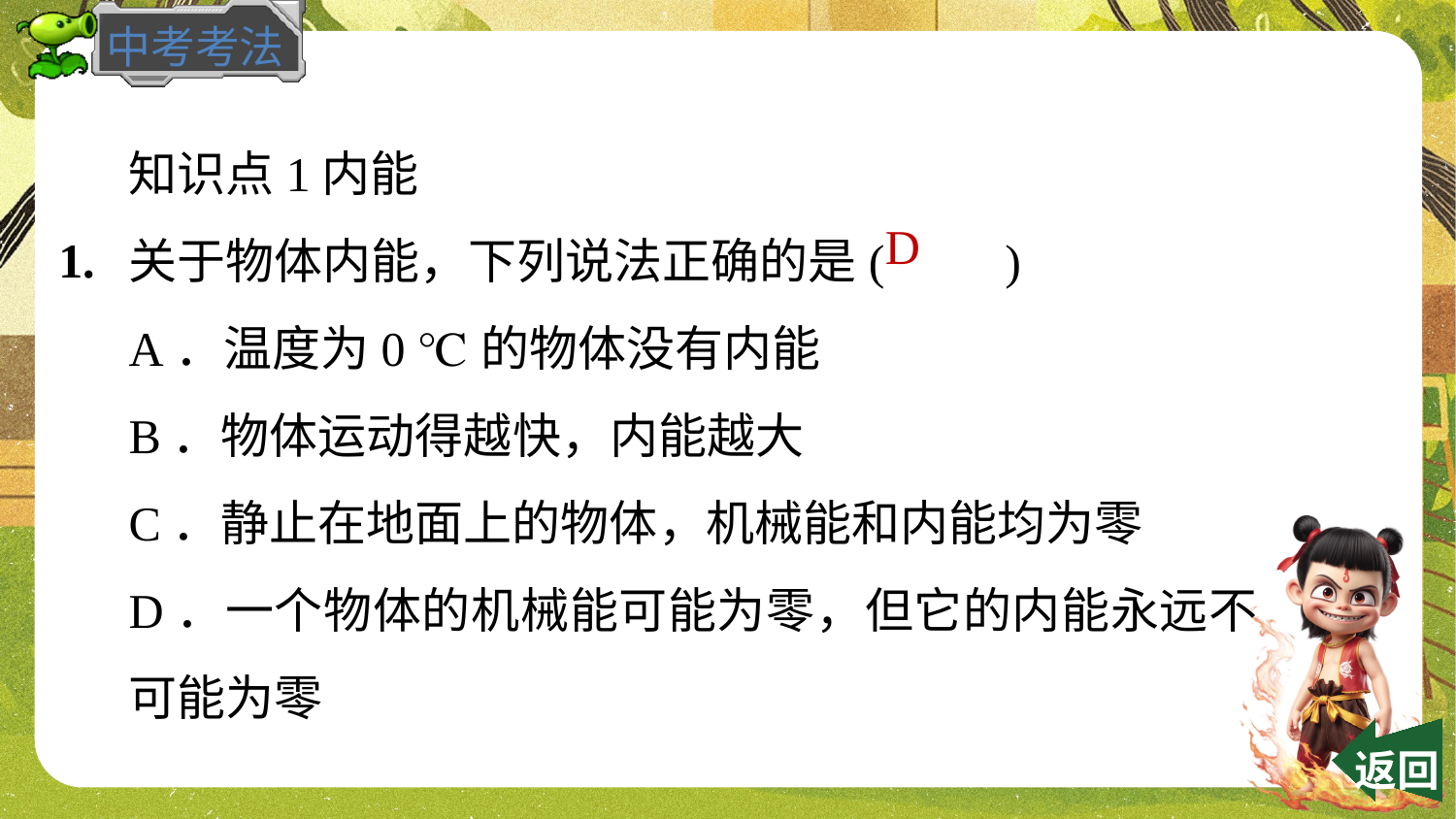

知识点1内能
关于物体内能，下列说法正确的是(　　)
A．温度为0 ℃的物体没有内能
B．物体运动得越快，内能越大
C．静止在地面上的物体，机械能和内能均为零
D．一个物体的机械能可能为零，但它的内能永远不可能为零
1.
D
 返回